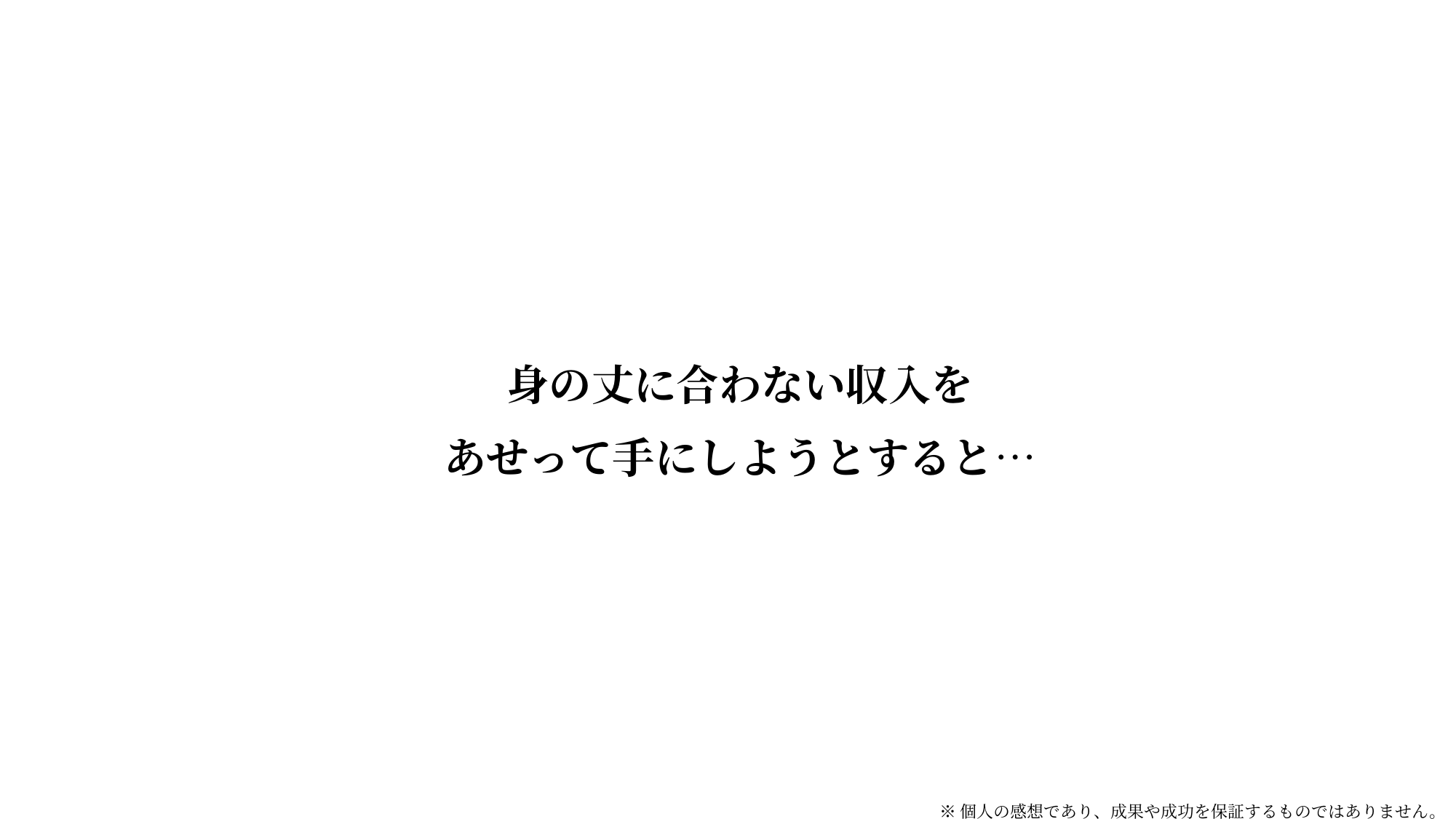

身の丈に合わない収入を
あせって手にしようとすると…
※個人の感想であり、成果や成功を保証するものではありません。